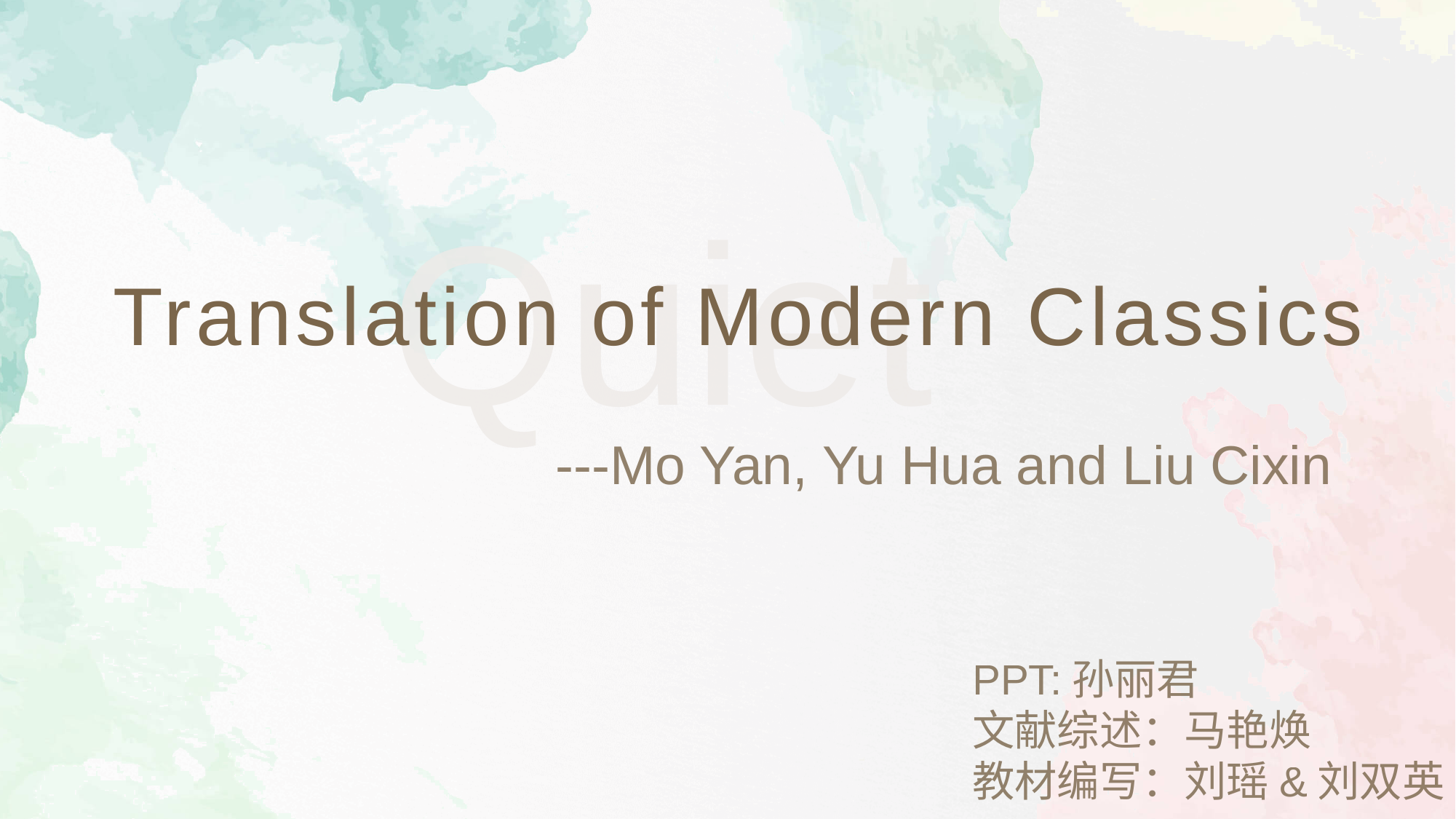

Quiet
Translation of Modern Classics
---Mo Yan, Yu Hua and Liu Cixin
PPT:孙丽君
文献综述：马艳焕
教材编写：刘瑶&刘双英